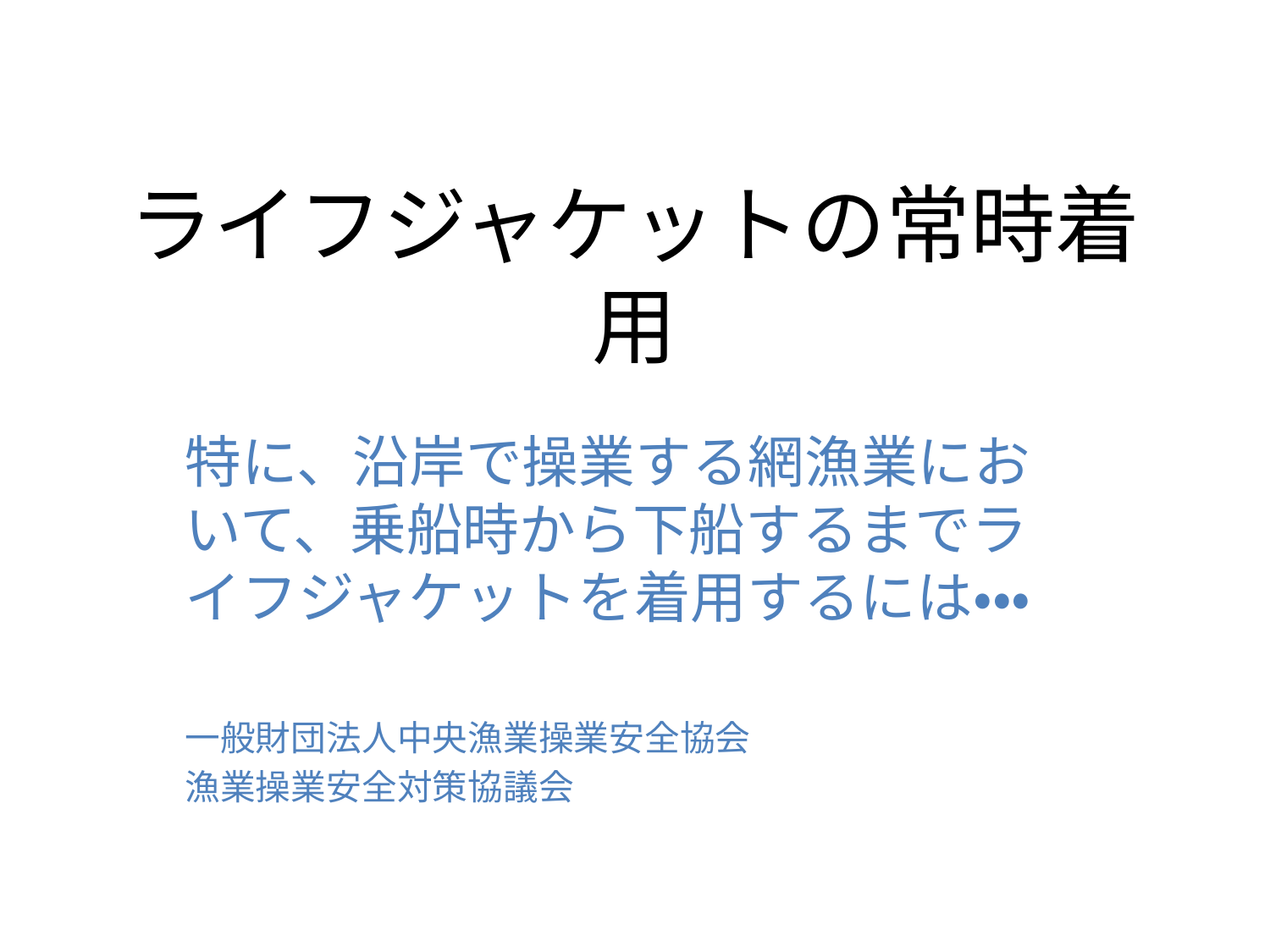

# ライフジャケットの常時着用
特に、沿岸で操業する網漁業において、乗船時から下船するまでライフジャケットを着用するには・・・

一般財団法人中央漁業操業安全協会
漁業操業安全対策協議会